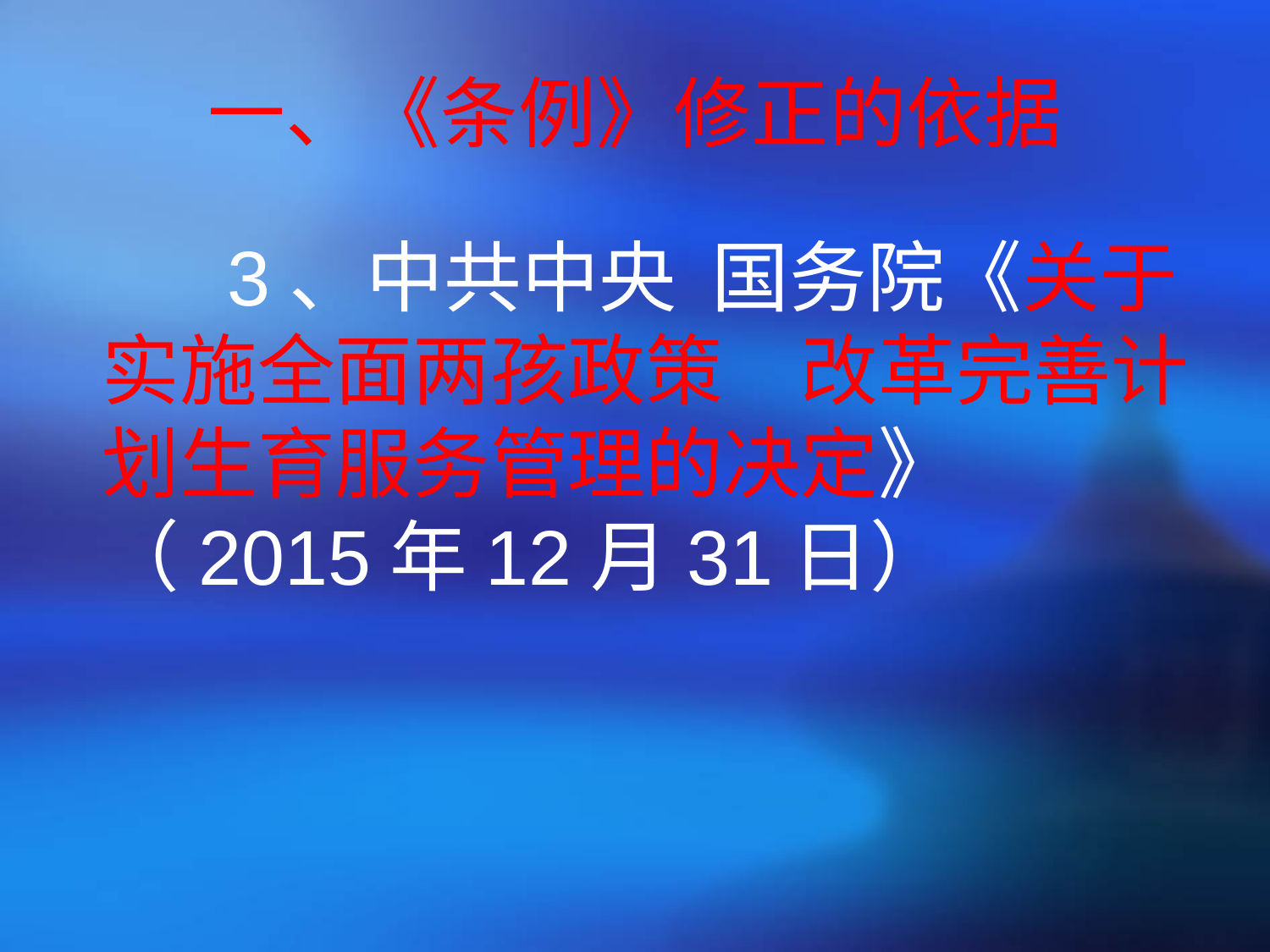

# 一、《条例》修正的依据
        3、中共中央  国务院《关于实施全面两孩政策　改革完善计划生育服务管理的决定》（2015年12月31日）